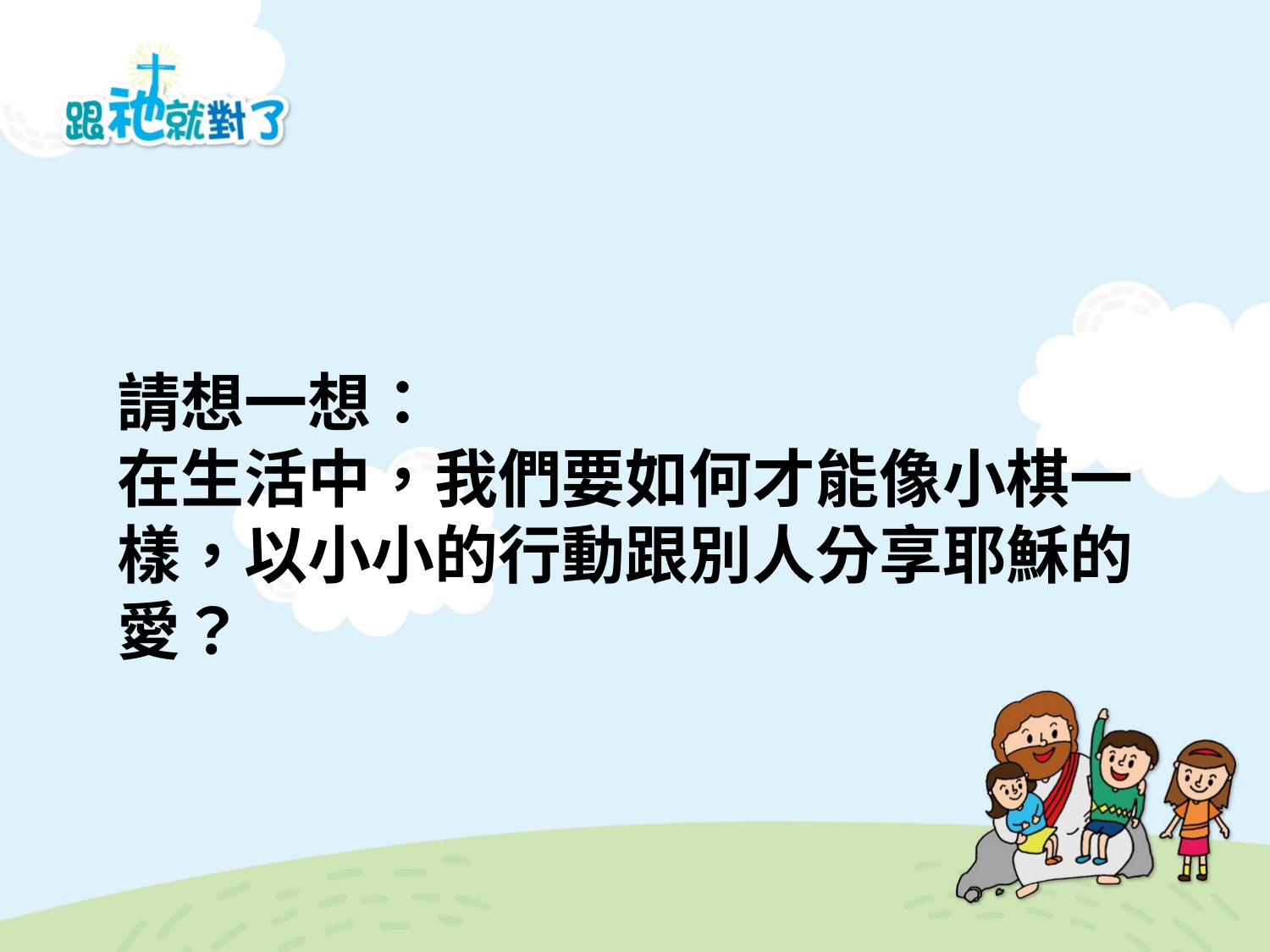

請想一想：
在生活中，我們要如何才能像小棋一樣，以小小的行動跟別人分享耶穌的愛？